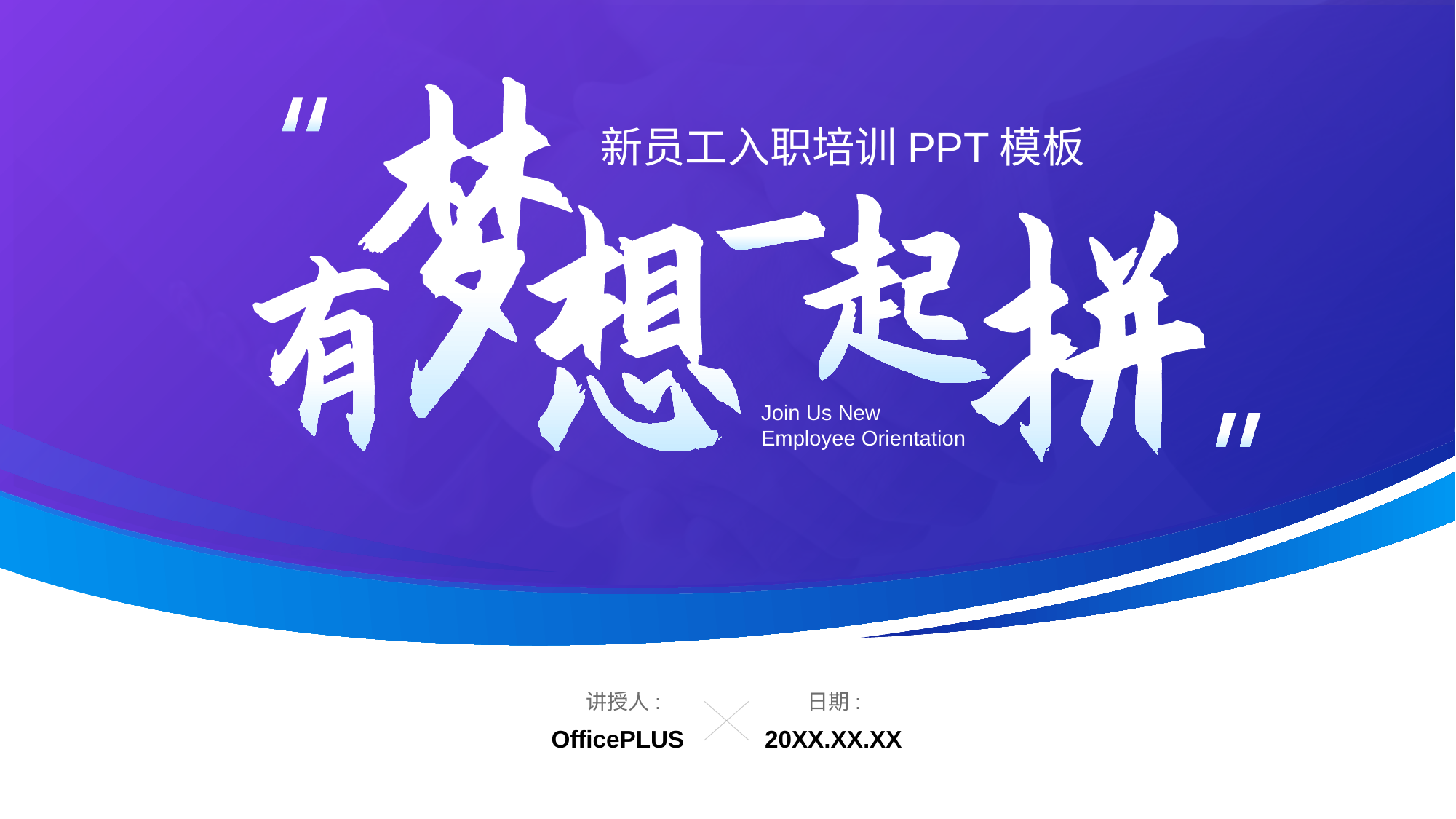

新员工入职培训PPT模板

Join Us New
Employee Orientation

讲授人:
日期:
OfficePLUS
20XX.XX.XX